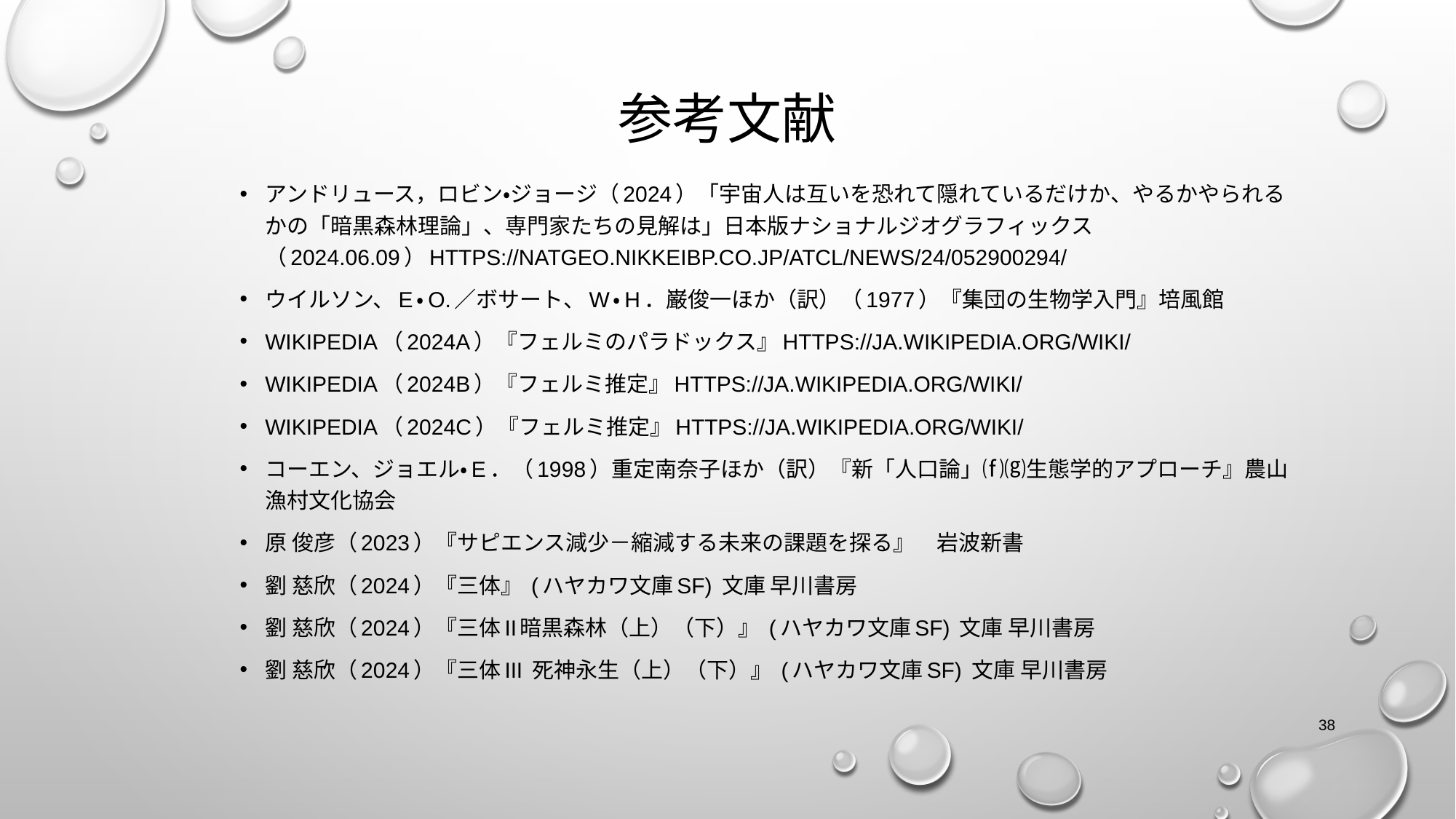

# 参考文献
アンドリュース，ロビン・ジョージ（2024）「宇宙人は互いを恐れて隠れているだけか、やるかやられるかの「暗黒森林理論」、専門家たちの見解は」日本版ナショナルジオグラフィックス（2024.06.09）https://natgeo.nikkeibp.co.jp/atcl/news/24/052900294/
ウイルソン、E・O.／ボサート、W・H．巌俊一ほか（訳）（1977）『集団の生物学入門』培風館
Wikipedia（2024a）『フェルミのパラドックス』https://ja.wikipedia.org/wiki/
Wikipedia（2024b）『フェルミ推定』https://ja.wikipedia.org/wiki/
Wikipedia（2024c）『フェルミ推定』https://ja.wikipedia.org/wiki/
コーエン、ジョエル・E．（1998）重定南奈子ほか（訳）『新「人口論」⒡⒢生態学的アプローチ』農山漁村文化協会
原 俊彦（2023）『サピエンス減少－縮減する未来の課題を探る』　岩波新書
劉 慈欣（2024）『三体』 (ハヤカワ文庫SF) 文庫 早川書房
劉 慈欣（2024）『三体II暗黒森林（上）（下）』 (ハヤカワ文庫SF) 文庫 早川書房
劉 慈欣（2024）『三体III 死神永生（上）（下）』 (ハヤカワ文庫SF) 文庫 早川書房
38